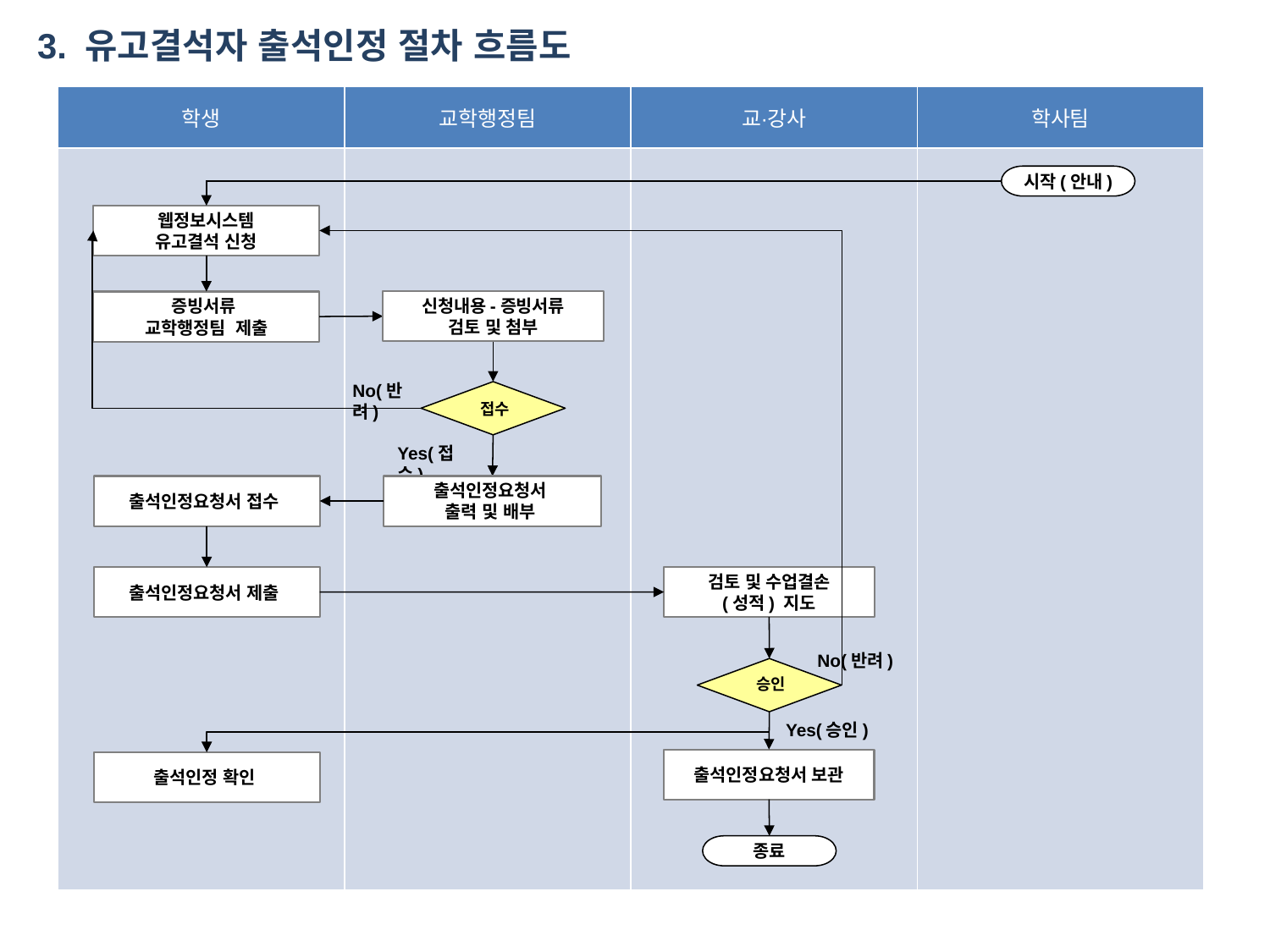

3. 유고결석자 출석인정 절차 흐름도
| 학생 | 교학행정팀 | 교∙강사 | 학사팀 |
| --- | --- | --- | --- |
|  |  |  |  |
시작(안내)
웹정보시스템
유고결석 신청
신청내용-증빙서류
검토 및 첨부
증빙서류
교학행정팀  제출
No(반려)

접수
Yes(접수)
출석인정요청서 접수
출석인정요청서
출력 및 배부
검토 및 수업결손
(성적) 지도
출석인정요청서 제출
No(반려)

승인
Yes(승인)
출석인정요청서 보관
출석인정 확인
종료